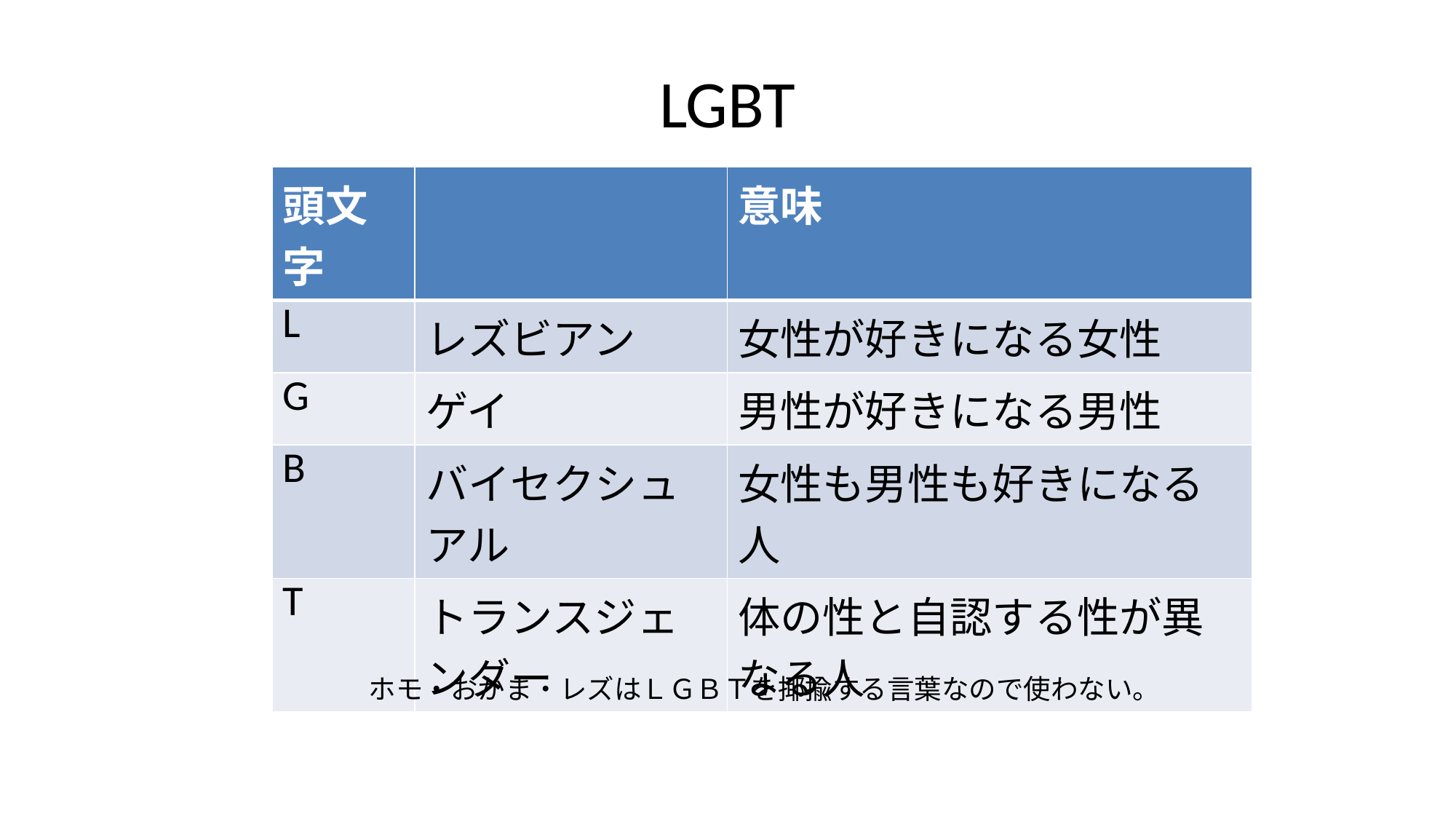

# LGBT
| 頭文字 |  | 意味 |
| --- | --- | --- |
| L | レズビアン | 女性が好きになる女性 |
| G | ゲイ | 男性が好きになる男性 |
| B | バイセクシュアル | 女性も男性も好きになる人 |
| T | トランスジェンダー | 体の性と自認する性が異なる人 |
ホモ・おかま・レズはＬＧＢＴを揶揄する言葉なので使わない。